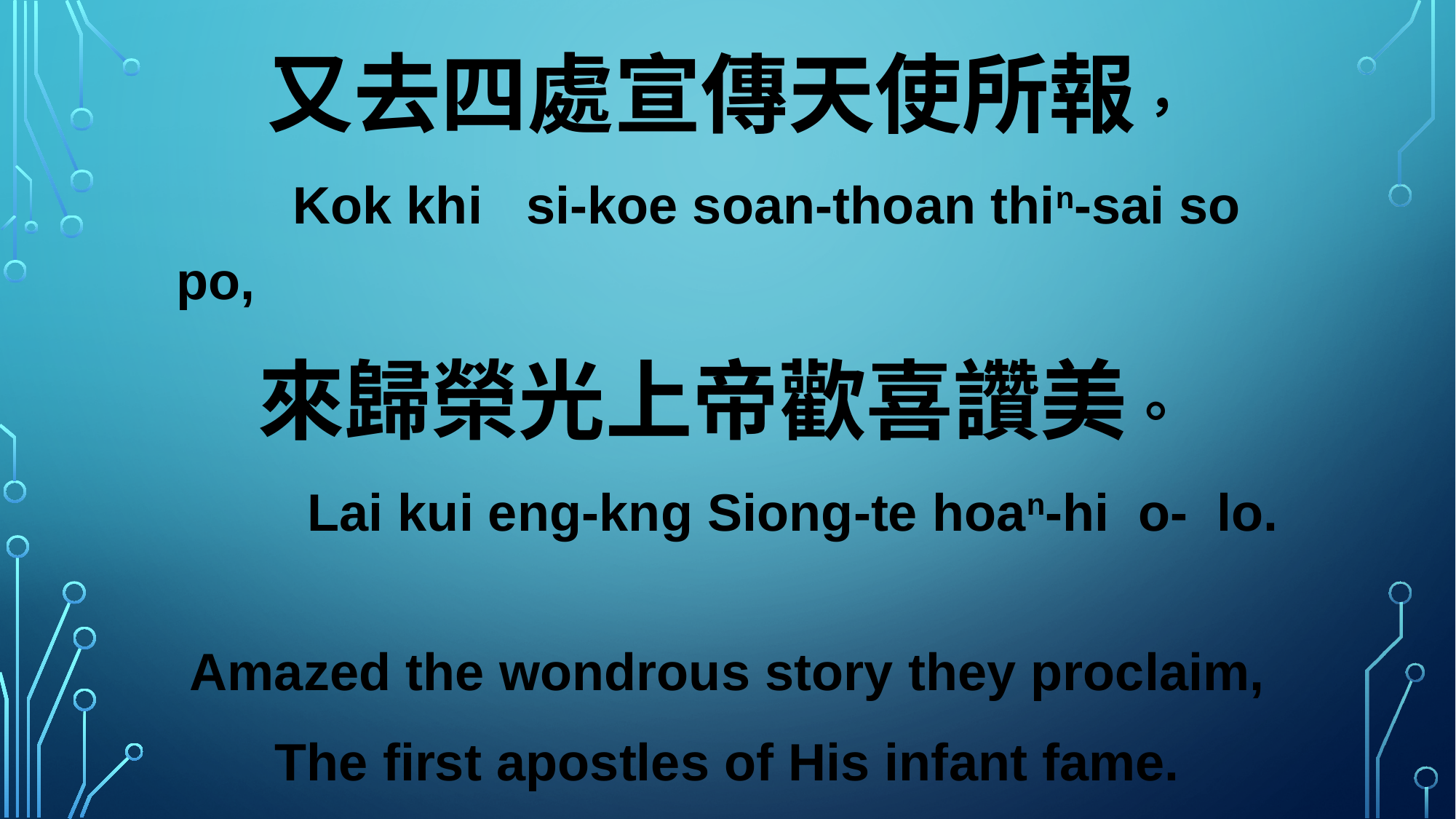

又去四處宣傳天使所報，
        Kok khi   si-koe soan-thoan thin-sai so po,
來歸榮光上帝歡喜讚美。
         Lai kui eng-kng Siong-te hoan-hi  o-  lo.

Amazed the wondrous story they proclaim,
The first apostles of His infant fame.